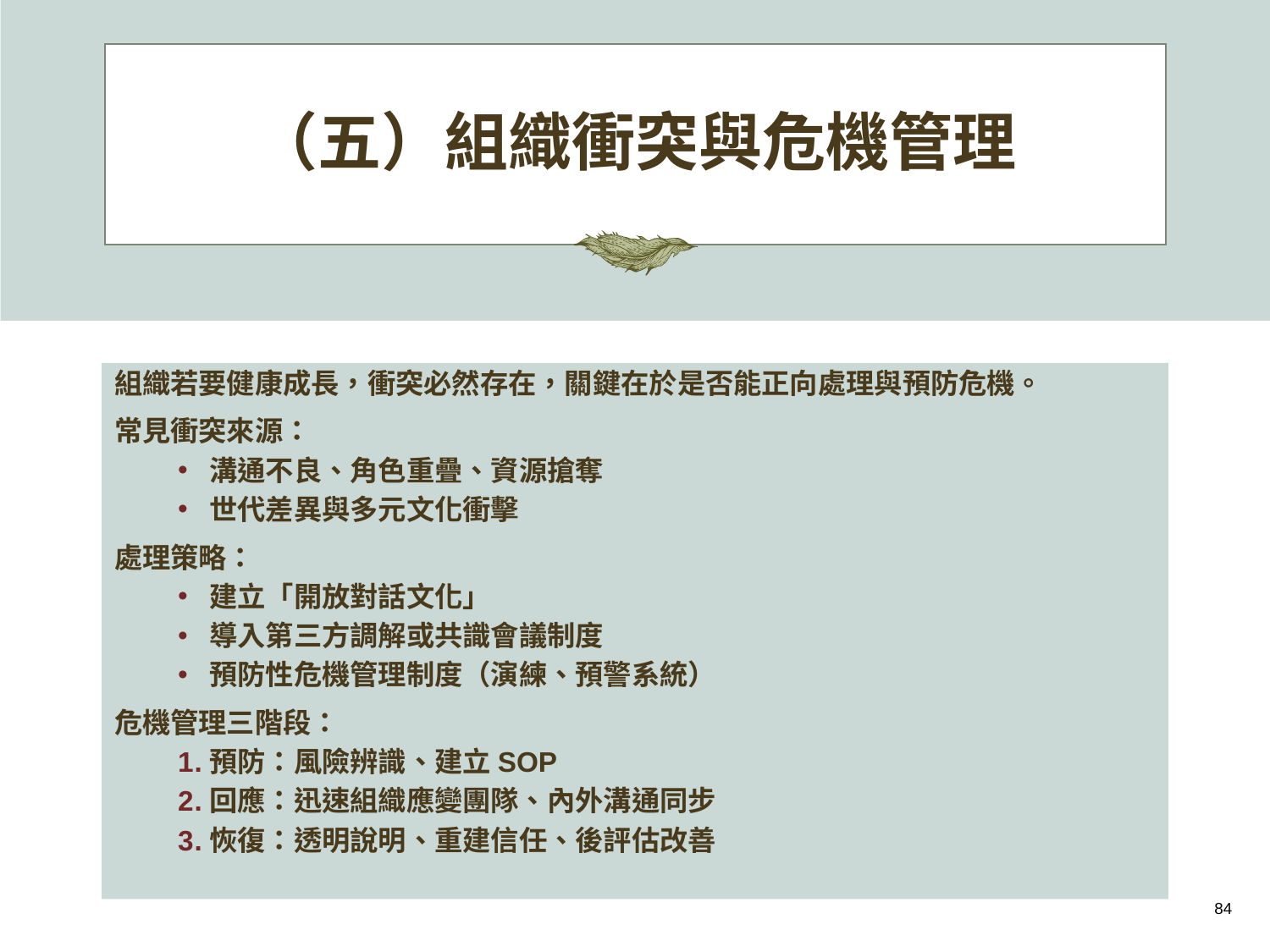

# （五）組織衝突與危機管理
組織若要健康成長，衝突必然存在，關鍵在於是否能正向處理與預防危機。
常見衝突來源：
溝通不良、角色重疊、資源搶奪
世代差異與多元文化衝擊
處理策略：
建立「開放對話文化」
導入第三方調解或共識會議制度
預防性危機管理制度（演練、預警系統）
危機管理三階段：
預防：風險辨識、建立SOP
回應：迅速組織應變團隊、內外溝通同步
恢復：透明說明、重建信任、後評估改善
84